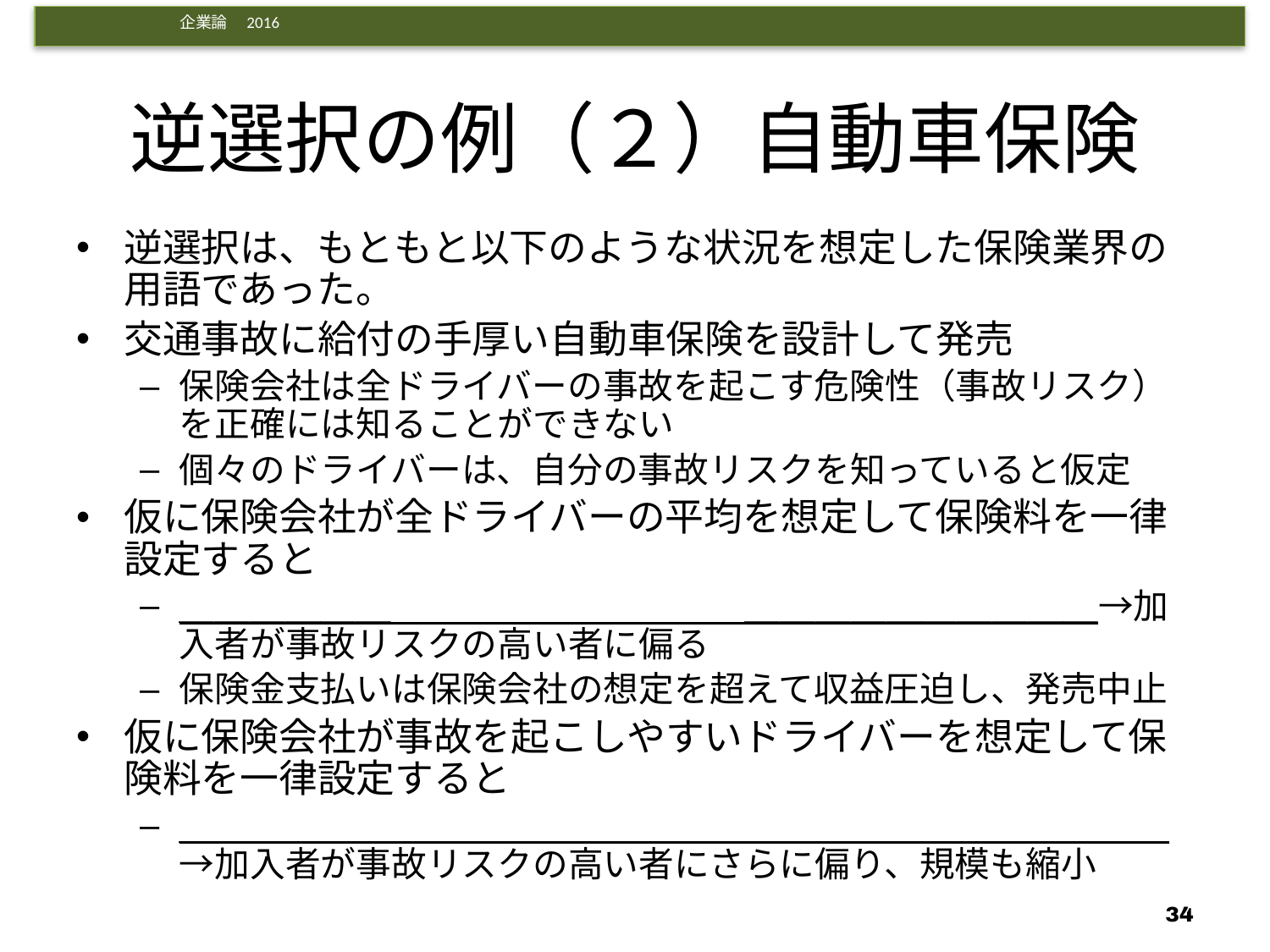

# 逆選択の例（２）自動車保険
逆選択は、もともと以下のような状況を想定した保険業界の用語であった。
交通事故に給付の手厚い自動車保険を設計して発売
保険会社は全ドライバーの事故を起こす危険性（事故リスク）を正確には知ることができない
個々のドライバーは、自分の事故リスクを知っていると仮定
仮に保険会社が全ドライバーの平均を想定して保険料を一律設定すると
＿＿＿＿＿＿　　　　　　　　　　＿＿＿＿＿＿＿＿＿＿→加入者が事故リスクの高い者に偏る
保険金支払いは保険会社の想定を超えて収益圧迫し、発売中止
仮に保険会社が事故を起こしやすいドライバーを想定して保険料を一律設定すると
＿＿＿＿＿＿＿＿＿＿＿＿＿＿＿＿＿＿＿＿＿＿＿＿＿＿＿＿→加入者が事故リスクの高い者にさらに偏り、規模も縮小

34